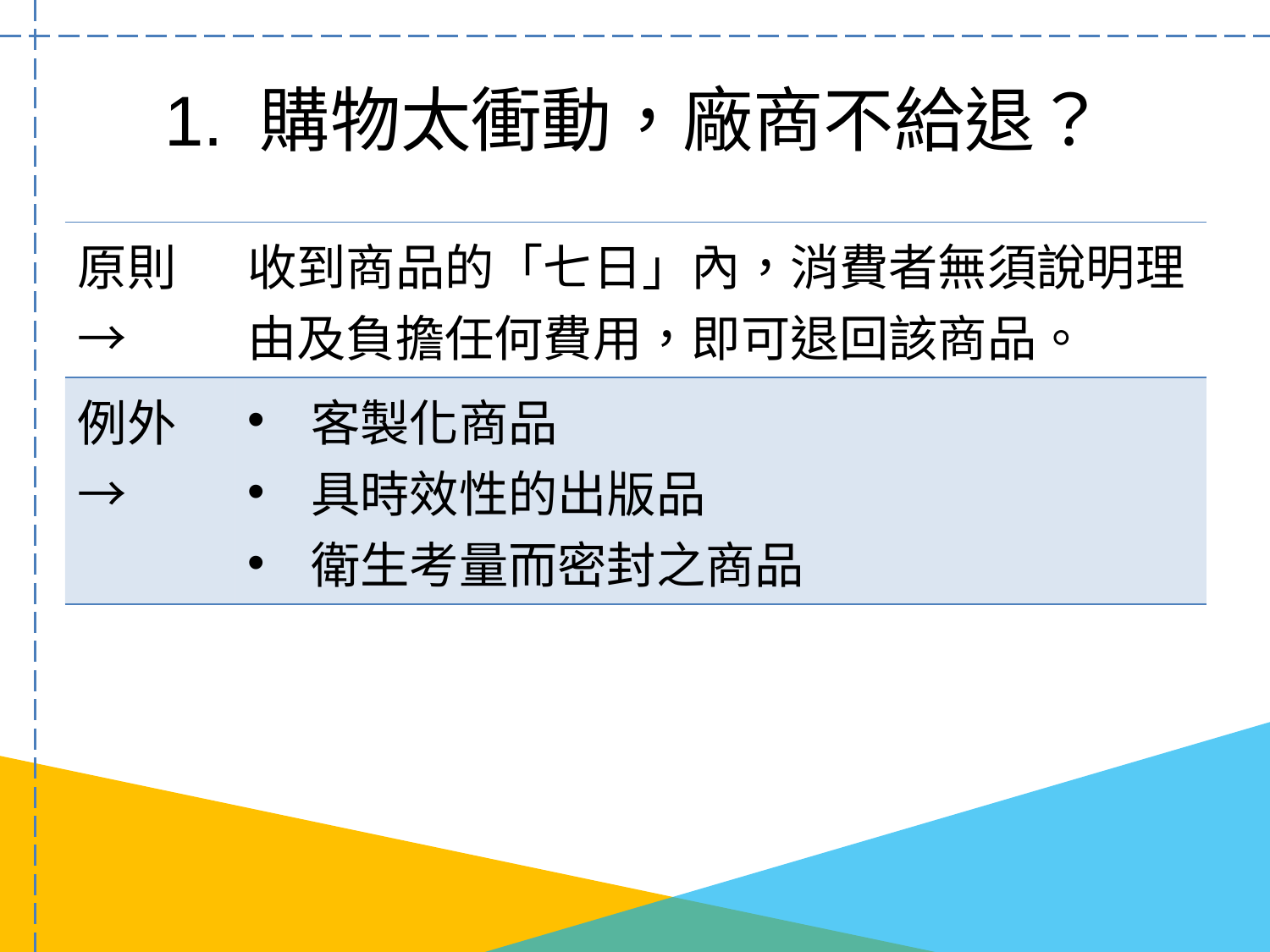

# 1. 購物太衝動，廠商不給退？
| 原則→ | 收到商品的「七日」內，消費者無須說明理由及負擔任何費用，即可退回該商品。 |
| --- | --- |
| 例外→ | 客製化商品 具時效性的出版品 衛生考量而密封之商品 |